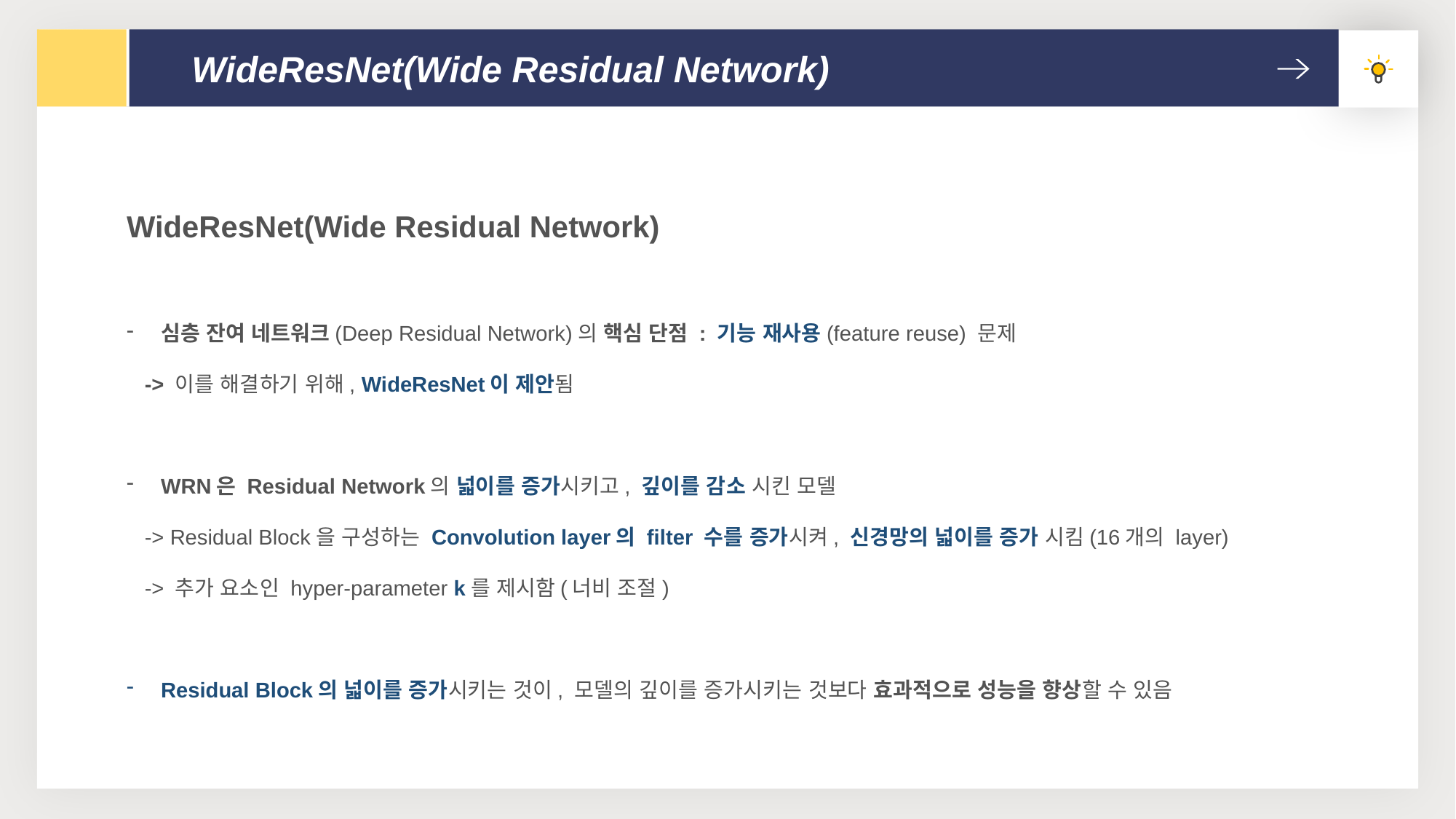

WideResNet(Wide Residual Network)

WideResNet(Wide Residual Network)

심층 잔여 네트워크(Deep Residual Network)의 핵심 단점 : 기능 재사용(feature reuse) 문제
   -> 이를 해결하기 위해, WideResNet이 제안됨

WRN은 Residual Network의 넓이를 증가시키고, 깊이를 감소 시킨 모델
   -> Residual Block을 구성하는 Convolution layer의 filter 수를 증가시켜, 신경망의 넓이를 증가 시킴(16개의 layer)
   -> 추가 요소인 hyper-parameter k를 제시함(너비 조절)

Residual Block의 넓이를 증가시키는 것이, 모델의 깊이를 증가시키는 것보다 효과적으로 성능을 향상할 수 있음